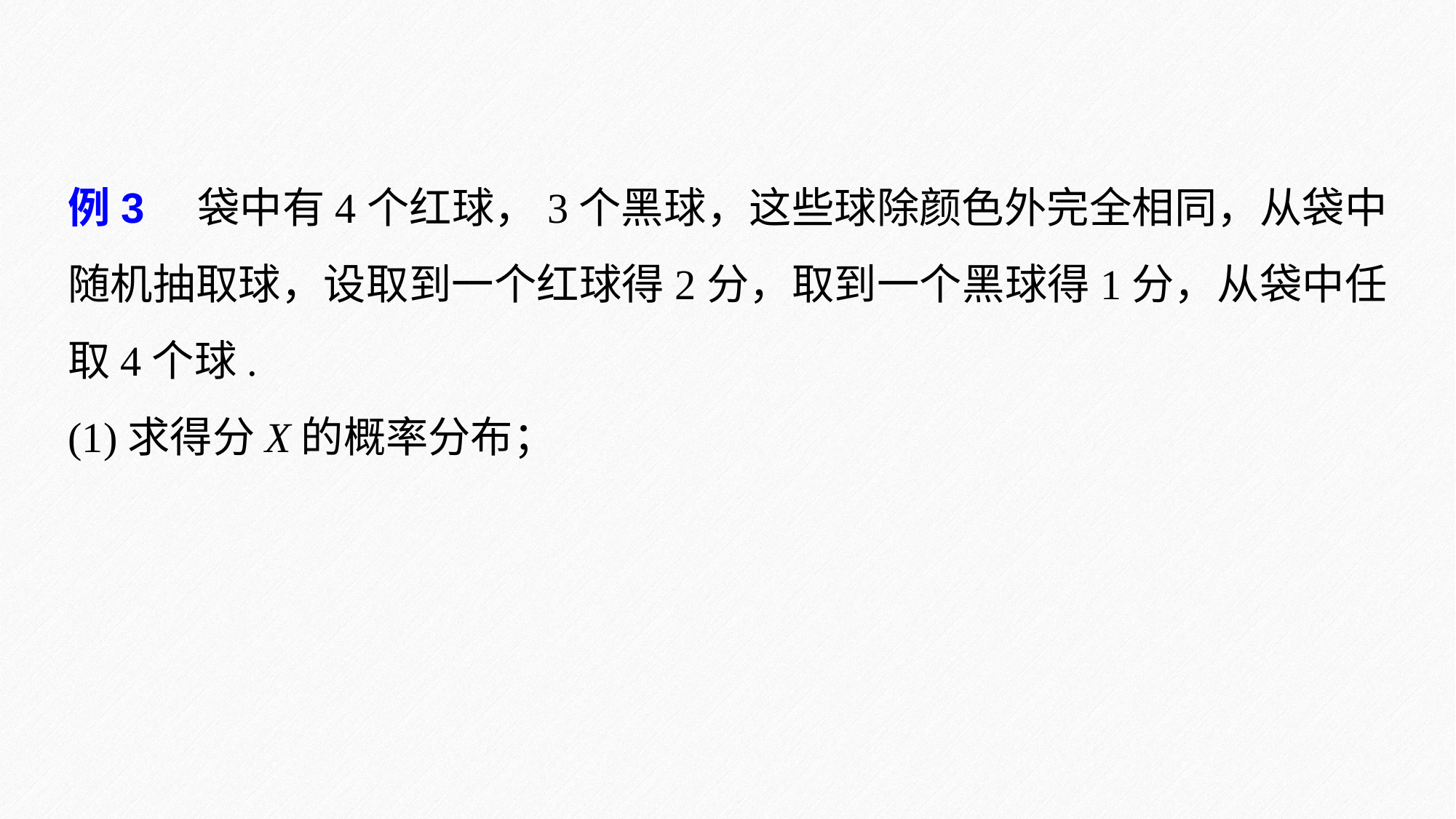

例3　袋中有4个红球，3个黑球，这些球除颜色外完全相同，从袋中随机抽取球，设取到一个红球得2分，取到一个黑球得1分，从袋中任取4个球.
(1)求得分X的概率分布；